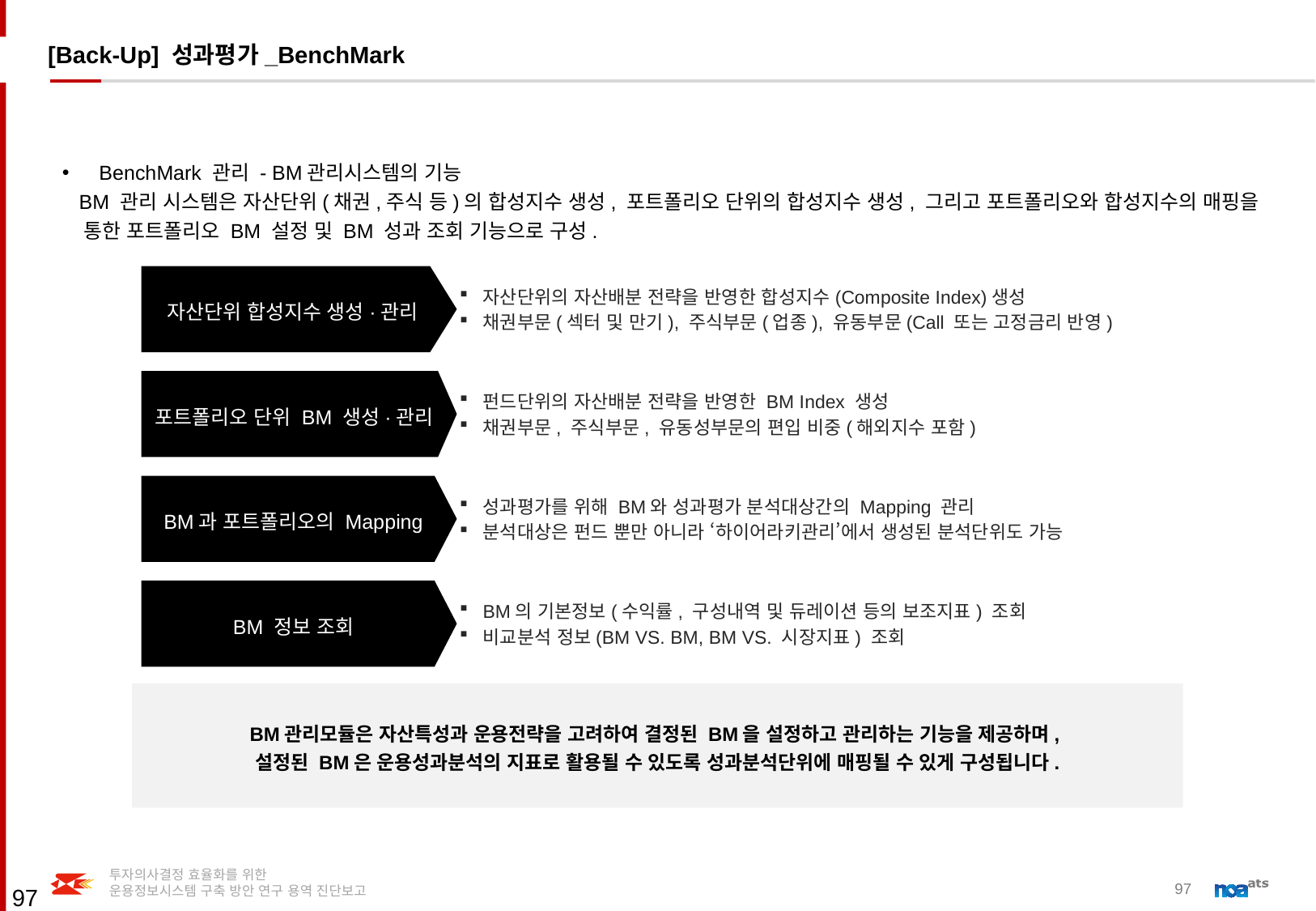

[Back-Up] 성과평가_BenchMark
BenchMark 관리 - BM관리시스템의 기능
   BM 관리 시스템은 자산단위(채권,주식 등)의 합성지수 생성, 포트폴리오 단위의 합성지수 생성, 그리고 포트폴리오와 합성지수의 매핑을
   통한 포트폴리오 BM 설정 및 BM 성과 조회 기능으로 구성.
자산단위 합성지수 생성·관리
자산단위의 자산배분 전략을 반영한 합성지수(Composite Index)생성
채권부문(섹터 및 만기), 주식부문(업종), 유동부문(Call 또는 고정금리 반영)
포트폴리오 단위 BM 생성·관리
펀드단위의 자산배분 전략을 반영한 BM Index 생성
채권부문, 주식부문, 유동성부문의 편입 비중(해외지수 포함)
BM과 포트폴리오의 Mapping
성과평가를 위해 BM와 성과평가 분석대상간의 Mapping 관리
분석대상은 펀드 뿐만 아니라 ‘하이어라키관리’에서 생성된 분석단위도 가능
BM 정보 조회
BM의 기본정보(수익률, 구성내역 및 듀레이션 등의 보조지표) 조회
비교분석 정보(BM VS. BM, BM VS. 시장지표) 조회
BM관리모듈은 자산특성과 운용전략을 고려하여 결정된 BM을 설정하고 관리하는 기능을 제공하며,
설정된 BM은 운용성과분석의 지표로 활용될 수 있도록 성과분석단위에 매핑될 수 있게 구성됩니다.
97